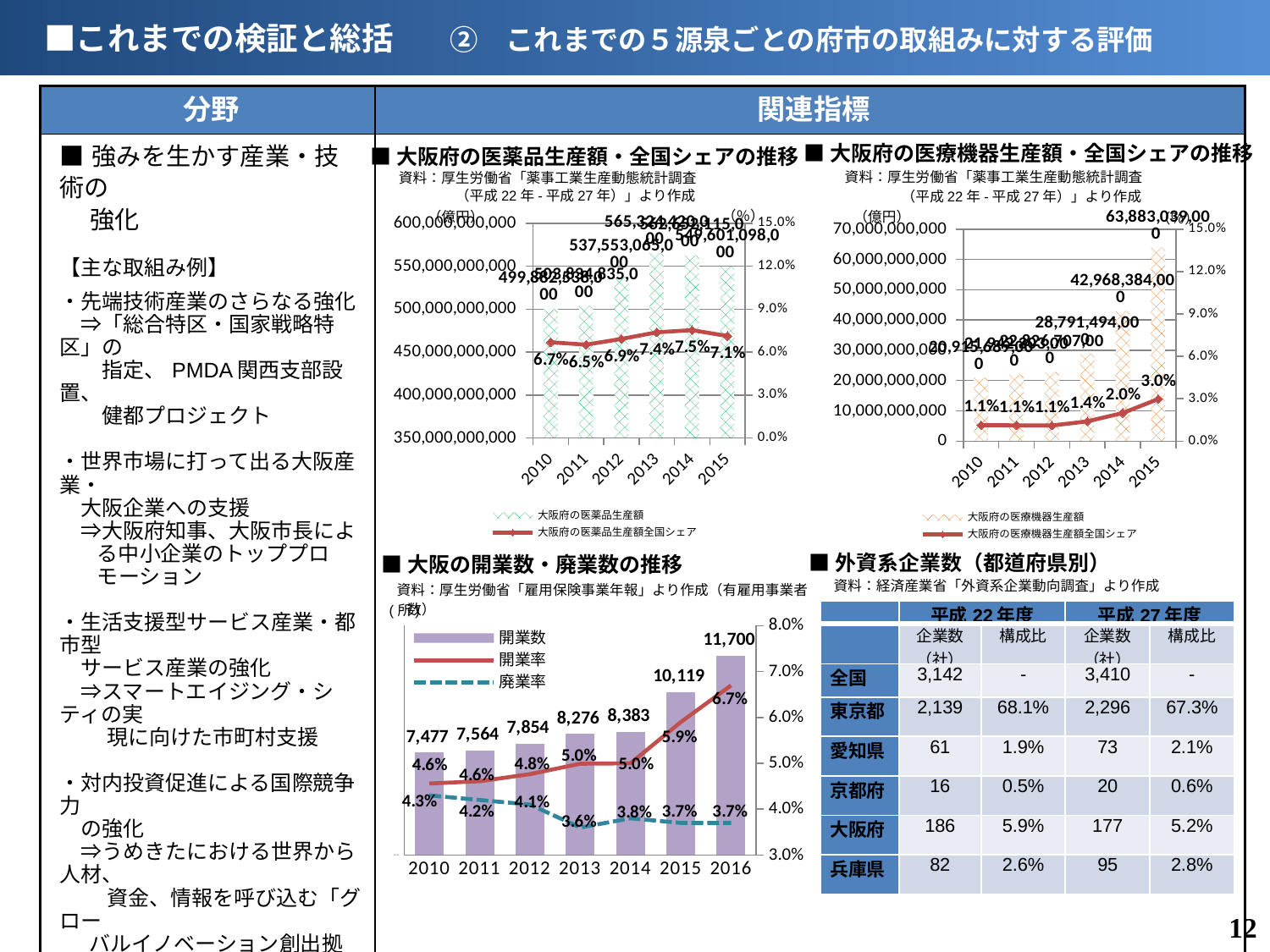

■これまでの検証と総括　　②　これまでの５源泉ごとの府市の取組みに対する評価
| 分野 | 関連指標 |
| --- | --- |
| ■強みを生かす産業・技術の 　 強化 【主な取組み例】 ・先端技術産業のさらなる強化 　⇒「総合特区・国家戦略特区」の 　　指定、PMDA関西支部設置、 　　健都プロジェクト ・世界市場に打って出る大阪産業・ 　大阪企業への支援 　⇒大阪府知事、大阪市長による中小企業のトッププロモーション ・生活支援型サービス産業・都市型 　サービス産業の強化 　⇒スマートエイジング・シティの実 　　 現に向けた市町村支援 ・対内投資促進による国際競争力 　の強化 　⇒うめきたにおける世界から人材、　 　　 資金、情報を呼び込む「グロー バルイノベーション創出拠点」の 形成 ・ハイエンドなものづくりの推進 　⇒MOBIOの運営 ・成長分野に挑戦する企業への支 　援・経済活動の新陳代謝の促進 　⇒金融機関提案型融資創設、ク 　　 ラウド・ファンディングの活用促進 |  |
■大阪府の医療機器生産額・全国シェアの推移
■大阪府の医薬品生産額・全国シェアの推移
　資料：厚生労働省「薬事工業生産動態統計調査
　　　　　（平成22年-平成27年）」より作成

　資料：厚生労働省「薬事工業生産動態統計調査
　　　　　（平成22年-平成27年）」より作成
（％）
（億円）
（億円）
（％）

### Chart

| Category | 大阪府の医薬品生産額 | 大阪府の医薬品生産額全国シェア |
|---|---|---|
| 2010 | 499882538000.0 | 0.06687626241072418 |
| 2011 | 503834835000.0 | 0.06518678602373792 |
| 2012 | 537553065000.0 | 0.06920566722864635 |
| 2013 | 565324420000.0 | 0.07380174136437334 |
| 2014 | 562652115000.0 | 0.07535176907047804 |
| 2015 | 549601098000.0 | 0.07124388282752621 |

### Chart

| Category | 大阪府の医療機器生産額 | 大阪府の医療機器生産額全国シェア |
|---|---|---|
| 2010 | 20915689000.0 | 0.011286779515691616 |
| 2011 | 21942303000.0 | 0.011202975901453143 |
| 2012 | 22826707000.0 | 0.011056427791776381 |
| 2013 | 28791494000.0 | 0.013960056498493597 |
| 2014 | 42968384000.0 | 0.019906623804597318 |
| 2015 | 63883039000.0 | 0.029747155170015974 |
■外資系企業数（都道府県別）
■大阪の開業数・廃業数の推移
　資料：経済産業省「外資系企業動向調査」より作成
　資料：厚生労働省「雇用保険事業年報」より作成（有雇用事業者数）

### Chart

| Category | 開業数 | 開業率 | 廃業率 |
|---|---|---|---|
| 2010 | 7477.0 | 0.045601751614693556 | 0.043 |
| 2011 | 7564.0 | 0.04608317391463281 | 0.042 |
| 2012 | 7854.0 | 0.047634354473832644 | 0.041 |
| 2013 | 8276.0 | 0.049906831736306674 | 0.036 |
| 2014 | 8383.0 | 0.05 | 0.038 |
| 2015 | 10119.0 | 0.059000000000000004 | 0.037000000000000005 |
| 2016 | 11700.0 | 0.067 | 0.037 |
|  | 平成22年度 |  | 平成27年度 |  |
| --- | --- | --- | --- | --- |
|  | 企業数（社） | 構成比 | 企業数（社） | 構成比 |
| 全国 | 3,142 | - | 3,410 | - |
| 東京都 | 2,139 | 68.1% | 2,296 | 67.3% |
| 愛知県 | 61 | 1.9% | 73 | 2.1% |
| 京都府 | 16 | 0.5% | 20 | 0.6% |
| 大阪府 | 186 | 5.9% | 177 | 5.2% |
| 兵庫県 | 82 | 2.6% | 95 | 2.8% |
12